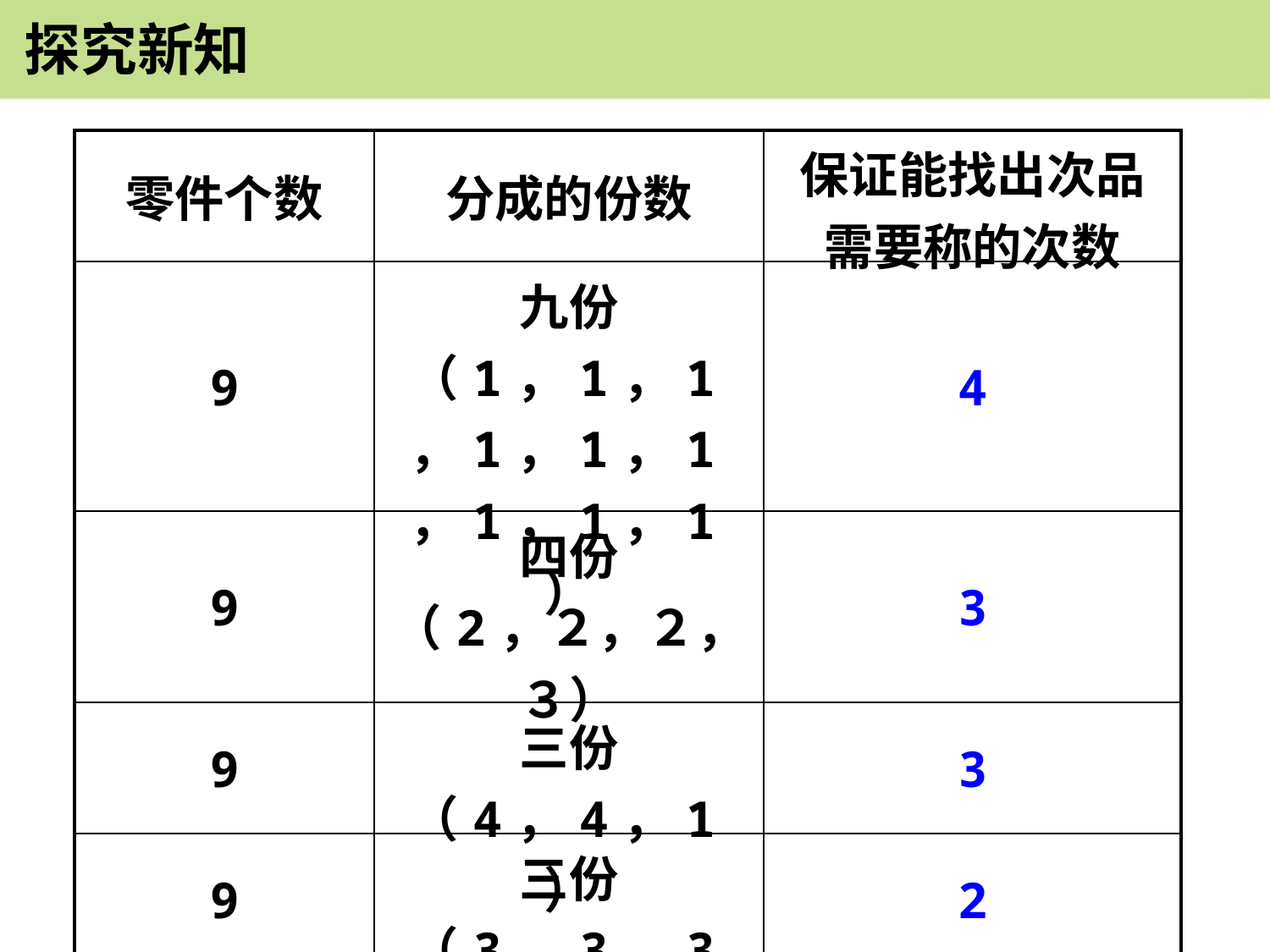

探究新知
| 零件个数 | 分成的份数 | 保证能找出次品需要称的次数 |
| --- | --- | --- |
| 9 | 九份 （1，1，1，1，1，1，1，1，1） | 4 |
| 9 | 四份 （2，２，２，３） | 3 |
| 9 | 三份 （4，4，1） | 3 |
| 9 | 三份 （3，3，3） | 2 |